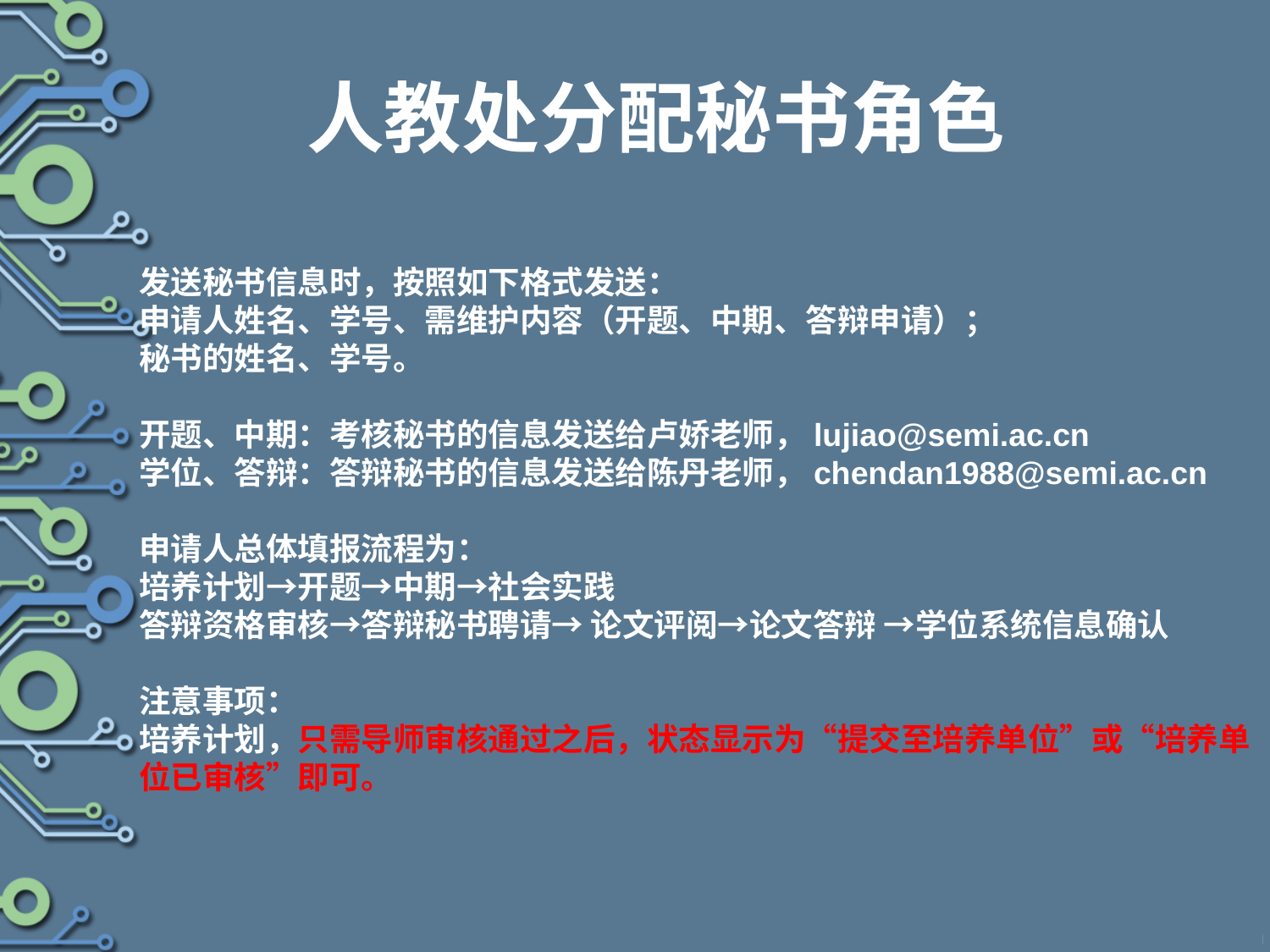

# 人教处分配秘书角色
发送秘书信息时，按照如下格式发送：
申请人姓名、学号、需维护内容（开题、中期、答辩申请）；
秘书的姓名、学号。

开题、中期：考核秘书的信息发送给卢娇老师，lujiao@semi.ac.cn
学位、答辩：答辩秘书的信息发送给陈丹老师，chendan1988@semi.ac.cn

申请人总体填报流程为：
培养计划→开题→中期→社会实践
答辩资格审核→答辩秘书聘请→ 论文评阅→论文答辩 →学位系统信息确认

注意事项：
培养计划，只需导师审核通过之后，状态显示为“提交至培养单位”或“培养单位已审核”即可。